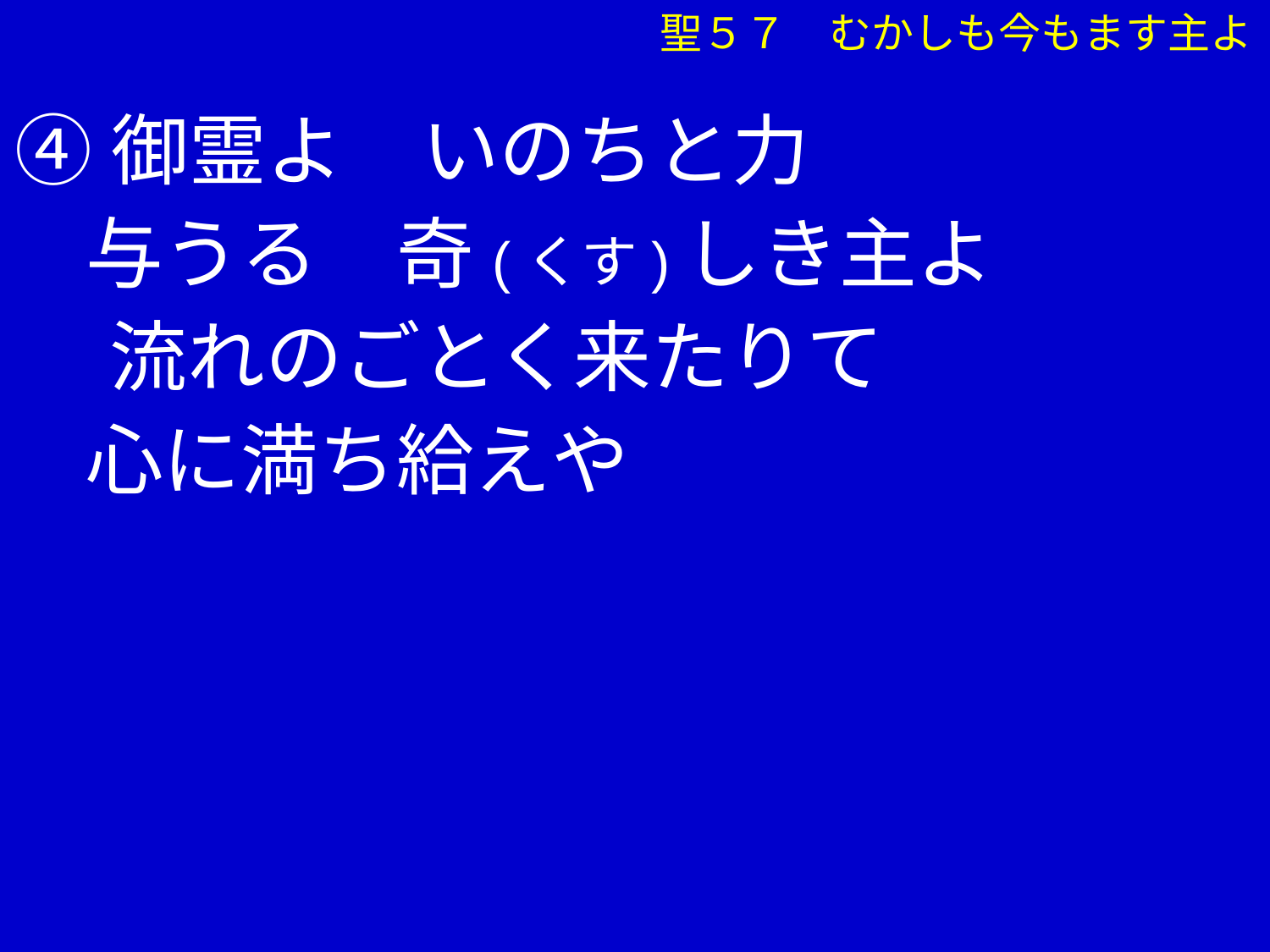

④御霊よ　いのちと力
   与うる　奇(くす)しき主よ
　 流れのごとく来たりて
   心に満ち給えや
聖５７　むかしも今もます主よ